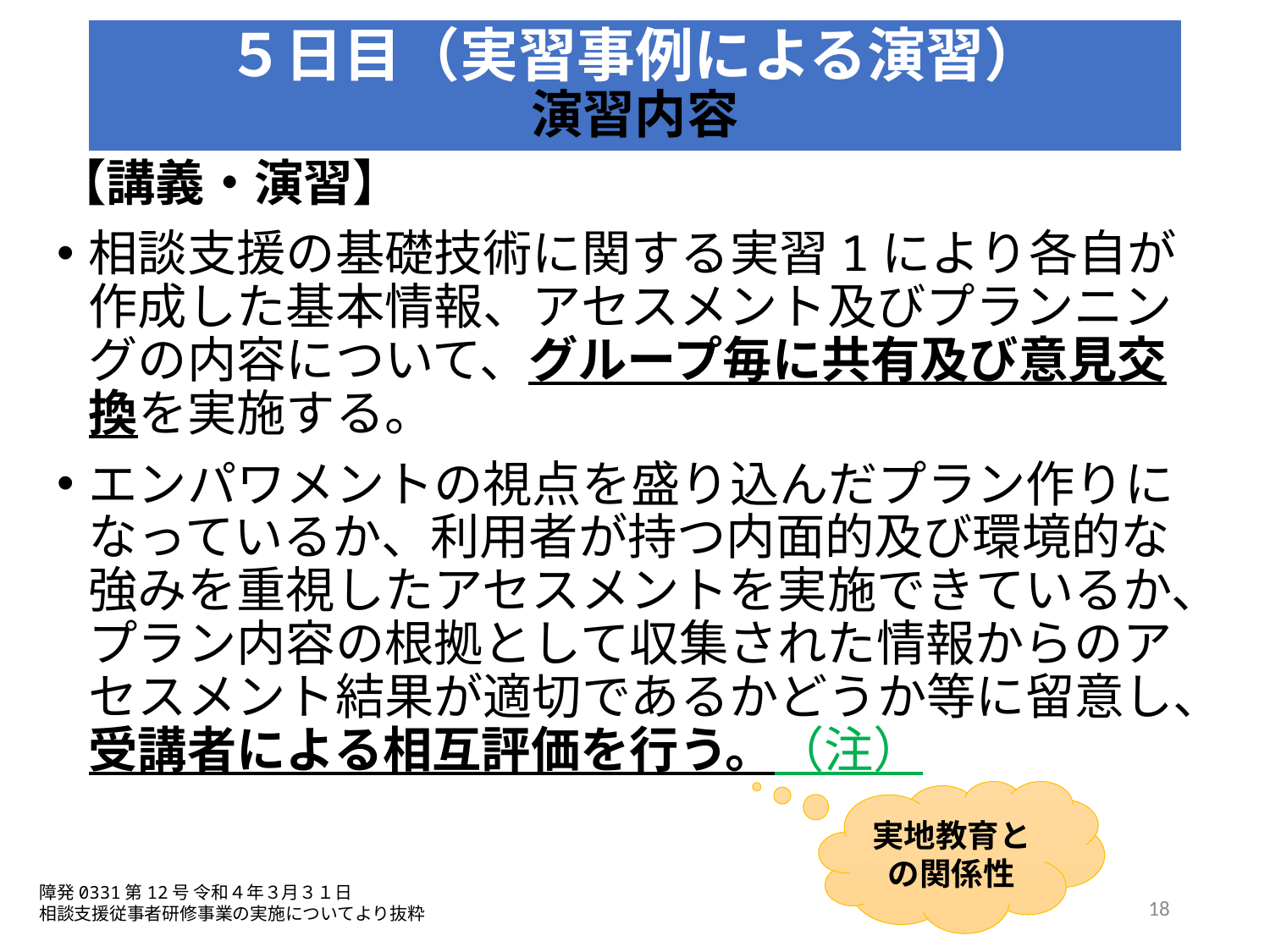

# ５日目（実習事例による演習） 演習内容
【講義・演習】
相談支援の基礎技術に関する実習1により各自が作成した基本情報、アセスメント及びプランニングの内容について、グループ毎に共有及び意見交換を実施する。
エンパワメントの視点を盛り込んだプラン作りになっているか、利用者が持つ内面的及び環境的な強みを重視したアセスメントを実施できているか、プラン内容の根拠として収集された情報からのアセスメント結果が適切であるかどうか等に留意し、受講者による相互評価を行う。（注）

実地教育との関係性
障発0331第12号 令和４年３月３１日
相談支援従事者研修事業の実施についてより抜粋
18